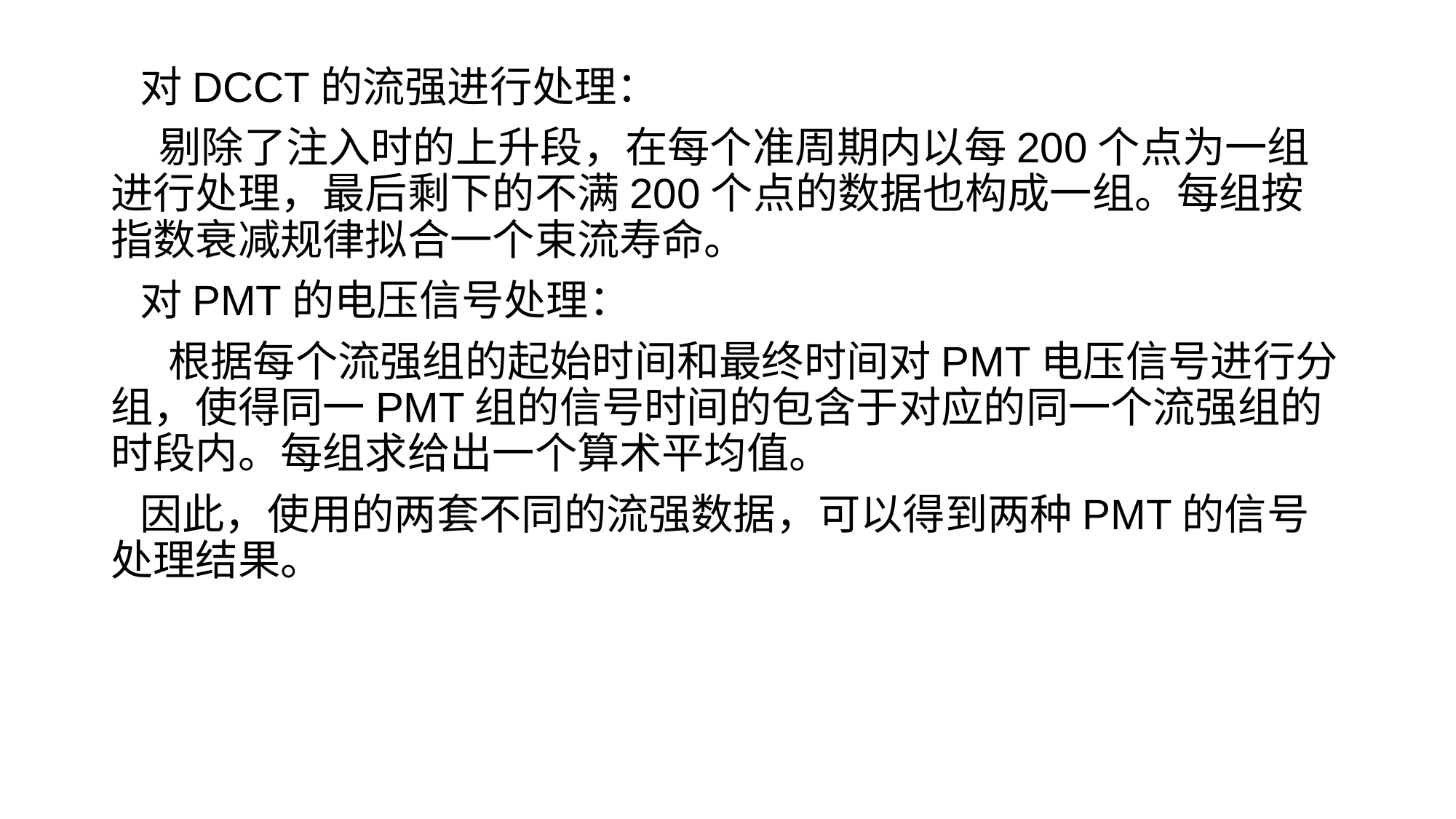

对DCCT的流强进行处理：
    剔除了注入时的上升段，在每个准周期内以每200个点为一组进行处理，最后剩下的不满200个点的数据也构成一组。每组按指数衰减规律拟合一个束流寿命。
  对PMT的电压信号处理：
     根据每个流强组的起始时间和最终时间对PMT电压信号进行分组，使得同一PMT组的信号时间的包含于对应的同一个流强组的时段内。每组求给出一个算术平均值。
  因此，使用的两套不同的流强数据，可以得到两种PMT的信号处理结果。